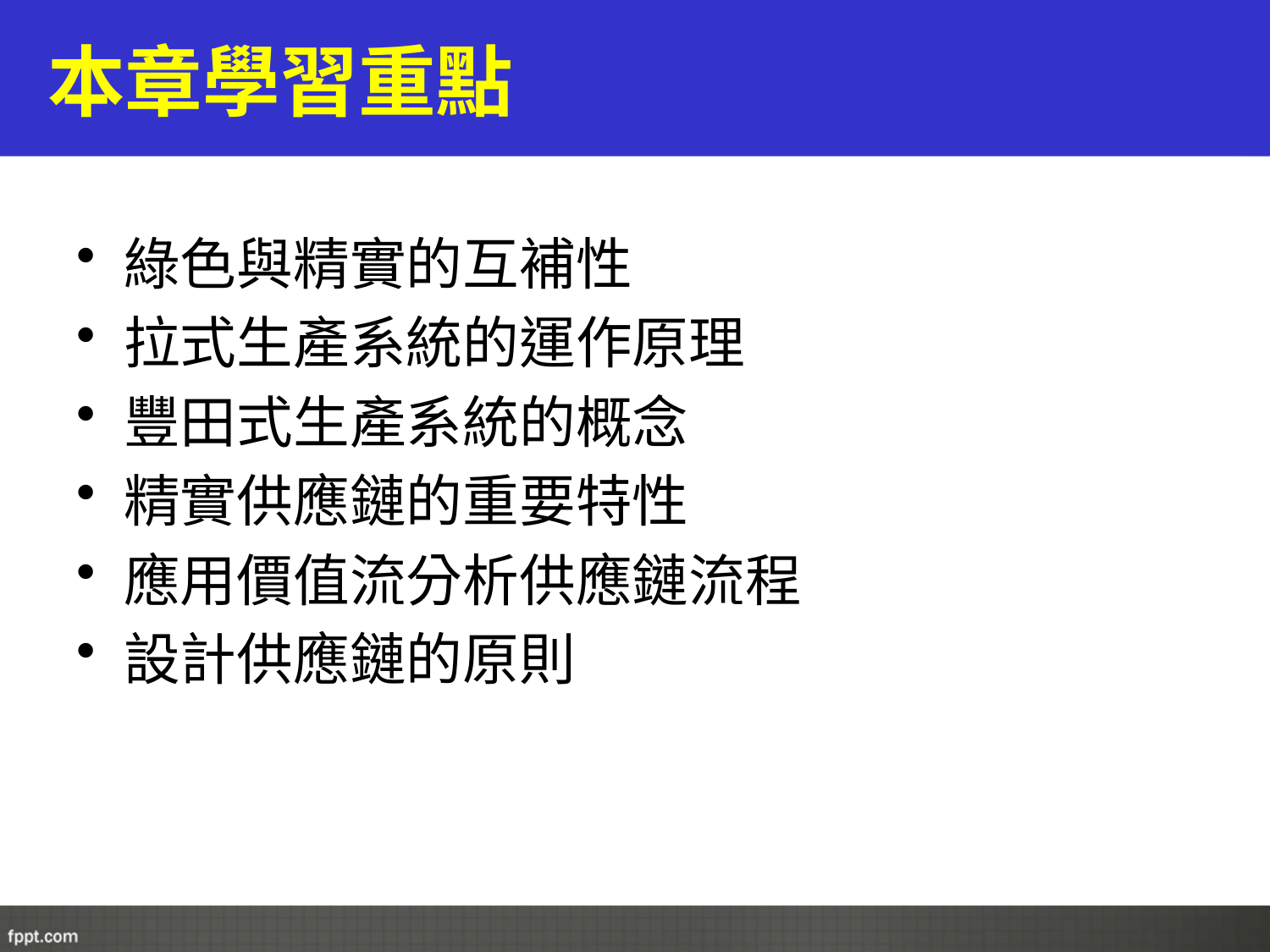

# 本章學習重點
綠色與精實的互補性
拉式生產系統的運作原理
豐田式生產系統的概念
精實供應鏈的重要特性
應用價值流分析供應鏈流程
設計供應鏈的原則